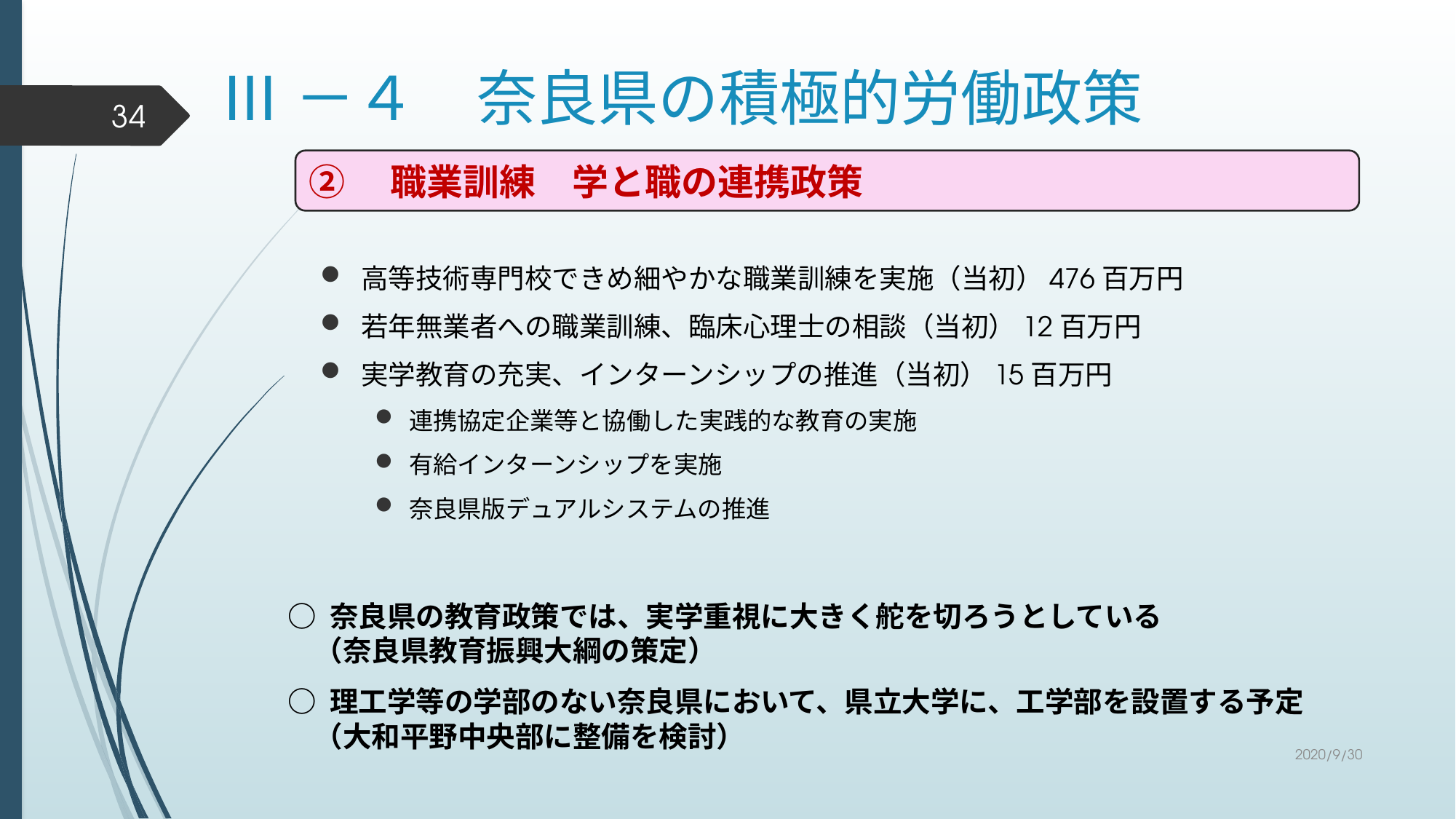

Ⅲ－４　奈良県の積極的労働政策
34
②　職業訓練　学と職の連携政策
高等技術専門校できめ細やかな職業訓練を実施（当初）476百万円
若年無業者への職業訓練、臨床心理士の相談（当初）12百万円
実学教育の充実、インターンシップの推進（当初）15百万円
連携協定企業等と協働した実践的な教育の実施
有給インターンシップを実施
奈良県版デュアルシステムの推進

○ 奈良県の教育政策では、実学重視に大きく舵を切ろうとしている
   （奈良県教育振興大綱の策定）

○ 理工学等の学部のない奈良県において、県立大学に、工学部を設置する予定
   （大和平野中央部に整備を検討）
2020/9/30